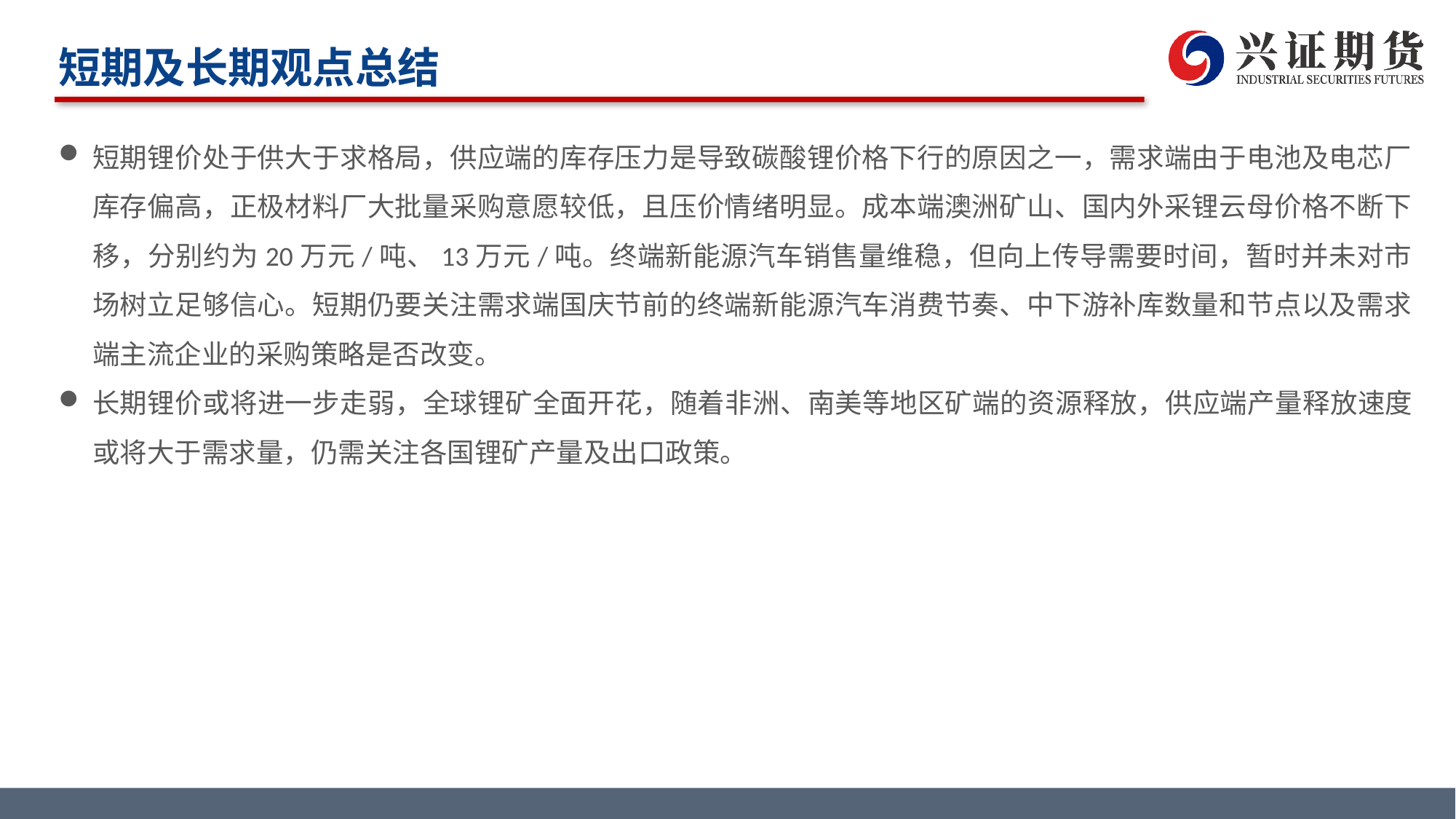

短期及长期观点总结

短期锂价处于供大于求格局，供应端的库存压力是导致碳酸锂价格下行的原因之一，需求端由于电池及电芯厂库存偏高，正极材料厂大批量采购意愿较低，且压价情绪明显。成本端澳洲矿山、国内外采锂云母价格不断下移，分别约为20万元/吨、13万元/吨。终端新能源汽车销售量维稳，但向上传导需要时间，暂时并未对市场树立足够信心。短期仍要关注需求端国庆节前的终端新能源汽车消费节奏、中下游补库数量和节点以及需求端主流企业的采购策略是否改变。
长期锂价或将进一步走弱，全球锂矿全面开花，随着非洲、南美等地区矿端的资源释放，供应端产量释放速度或将大于需求量，仍需关注各国锂矿产量及出口政策。